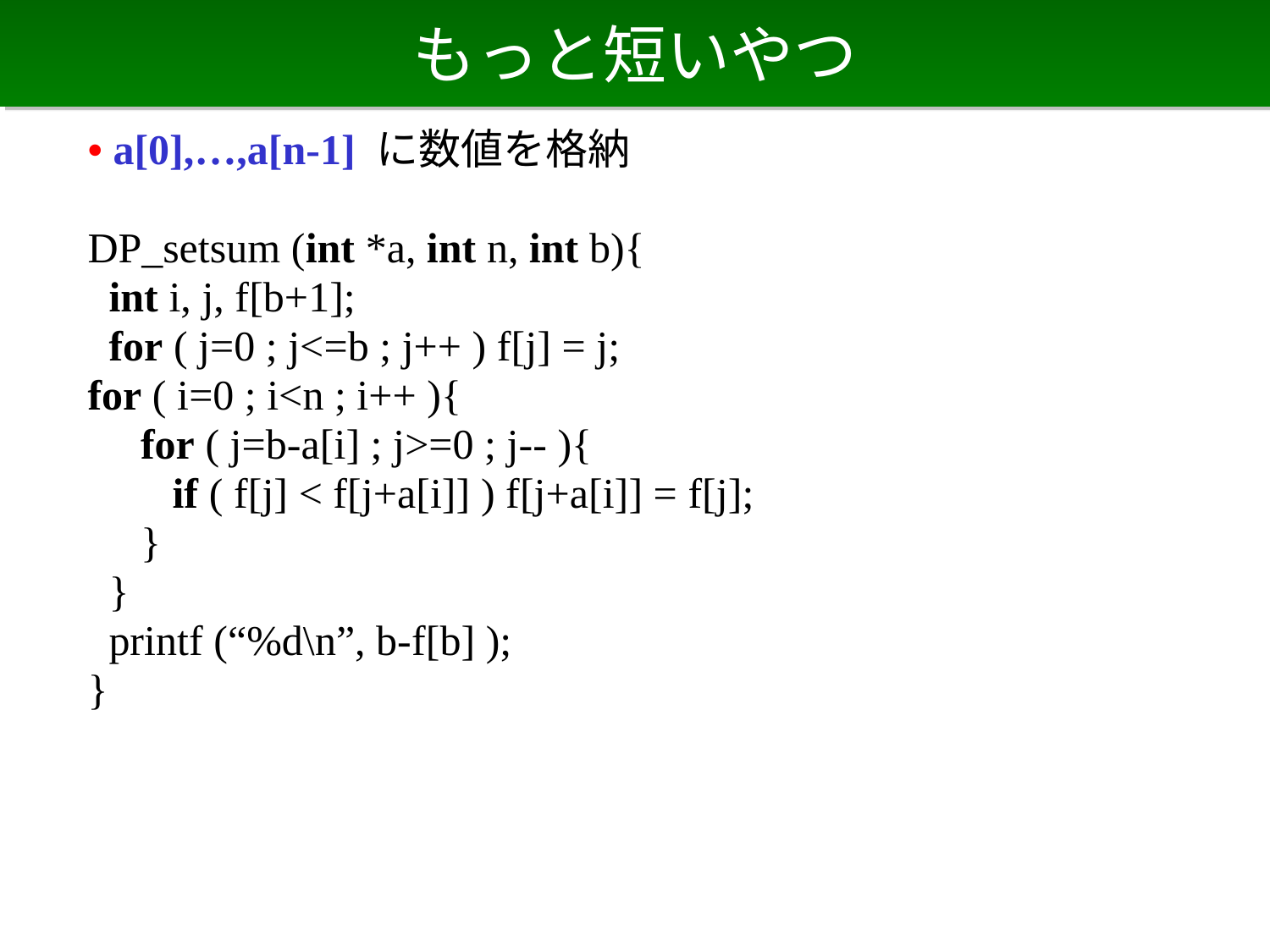

# もっと短いやつ
• a[0],…,a[n-1] に数値を格納

DP_setsum (int *a, int n, int b){
  int i, j, f[b+1];
  for ( j=0 ; j<=b ; j++ ) f[j] = j;
for ( i=0 ; i<n ; i++ ){
     for ( j=b-a[i] ; j>=0 ; j-- ){
        if ( f[j] < f[j+a[i]] ) f[j+a[i]] = f[j];
     }
  }
  printf (“%d\n”, b-f[b] );
}